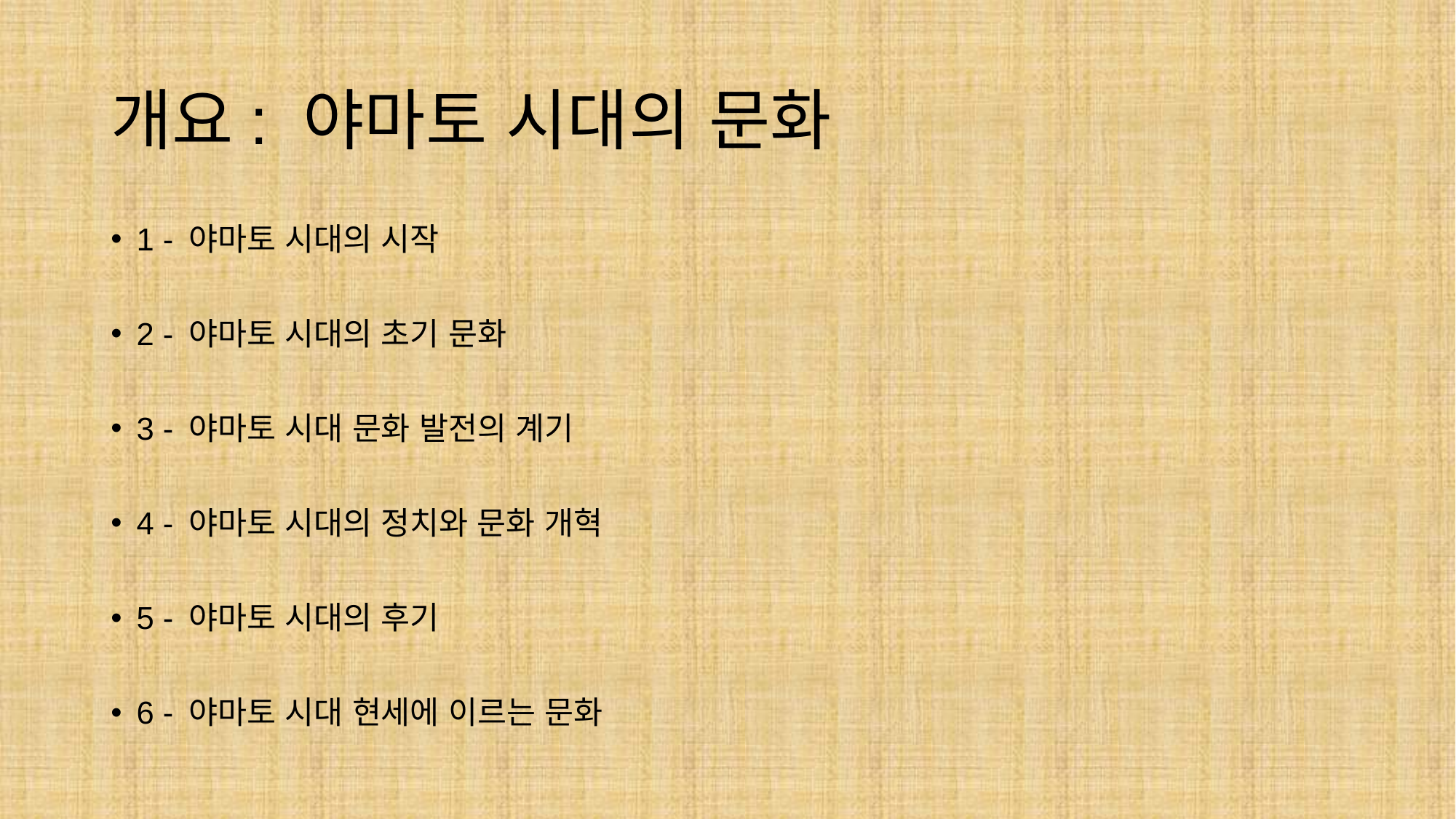

# 개요: 야마토 시대의 문화
1 - 야마토 시대의 시작

2 - 야마토 시대의 초기 문화

3 - 야마토 시대 문화 발전의 계기

4 - 야마토 시대의 정치와 문화 개혁

5 - 야마토 시대의 후기

6 - 야마토 시대 현세에 이르는 문화